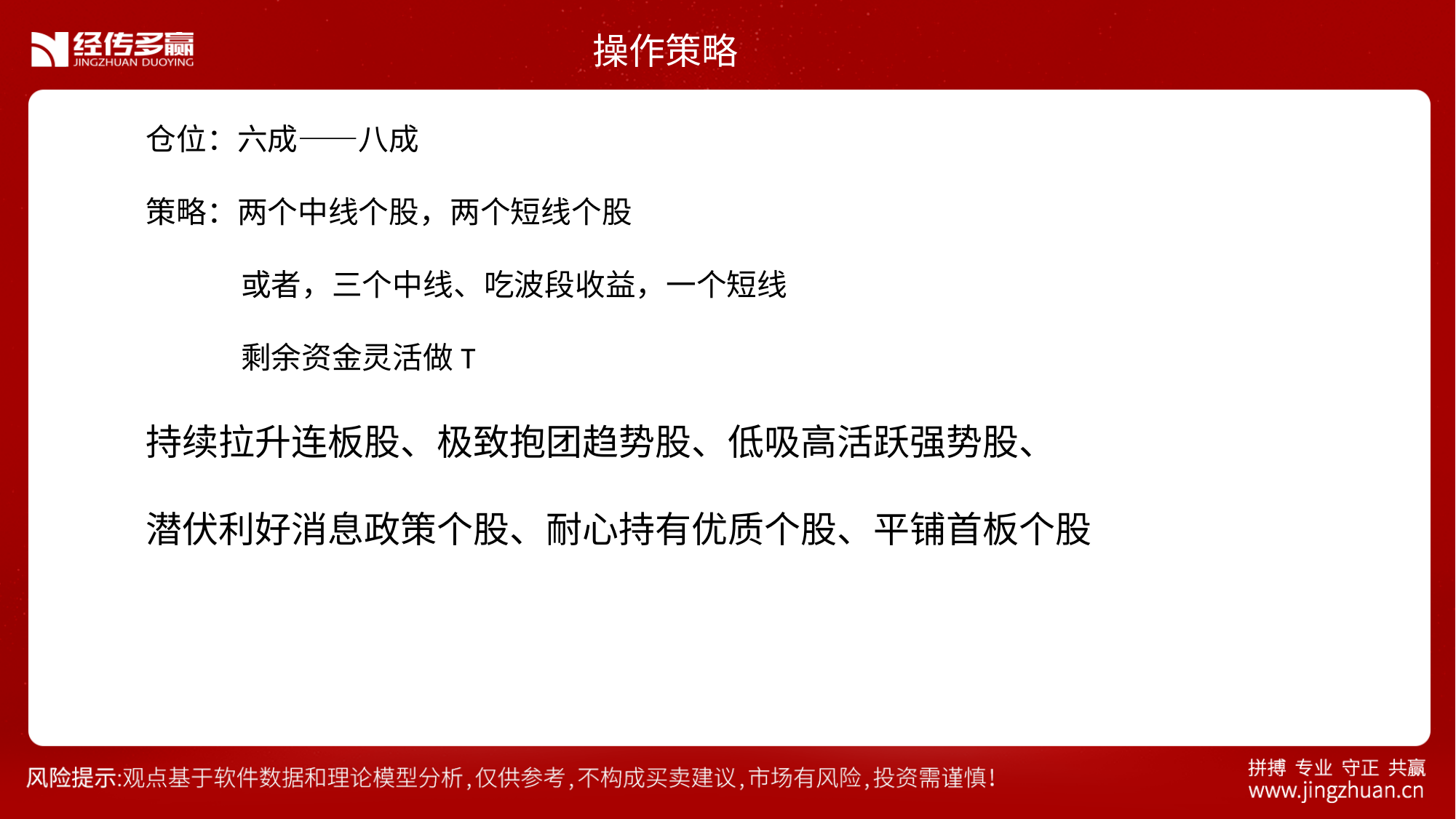

操作策略
仓位：六成——八成

策略：两个中线个股，两个短线个股

             或者，三个中线、吃波段收益，一个短线

             剩余资金灵活做T

持续拉升连板股、极致抱团趋势股、低吸高活跃强势股、

潜伏利好消息政策个股、耐心持有优质个股、平铺首板个股